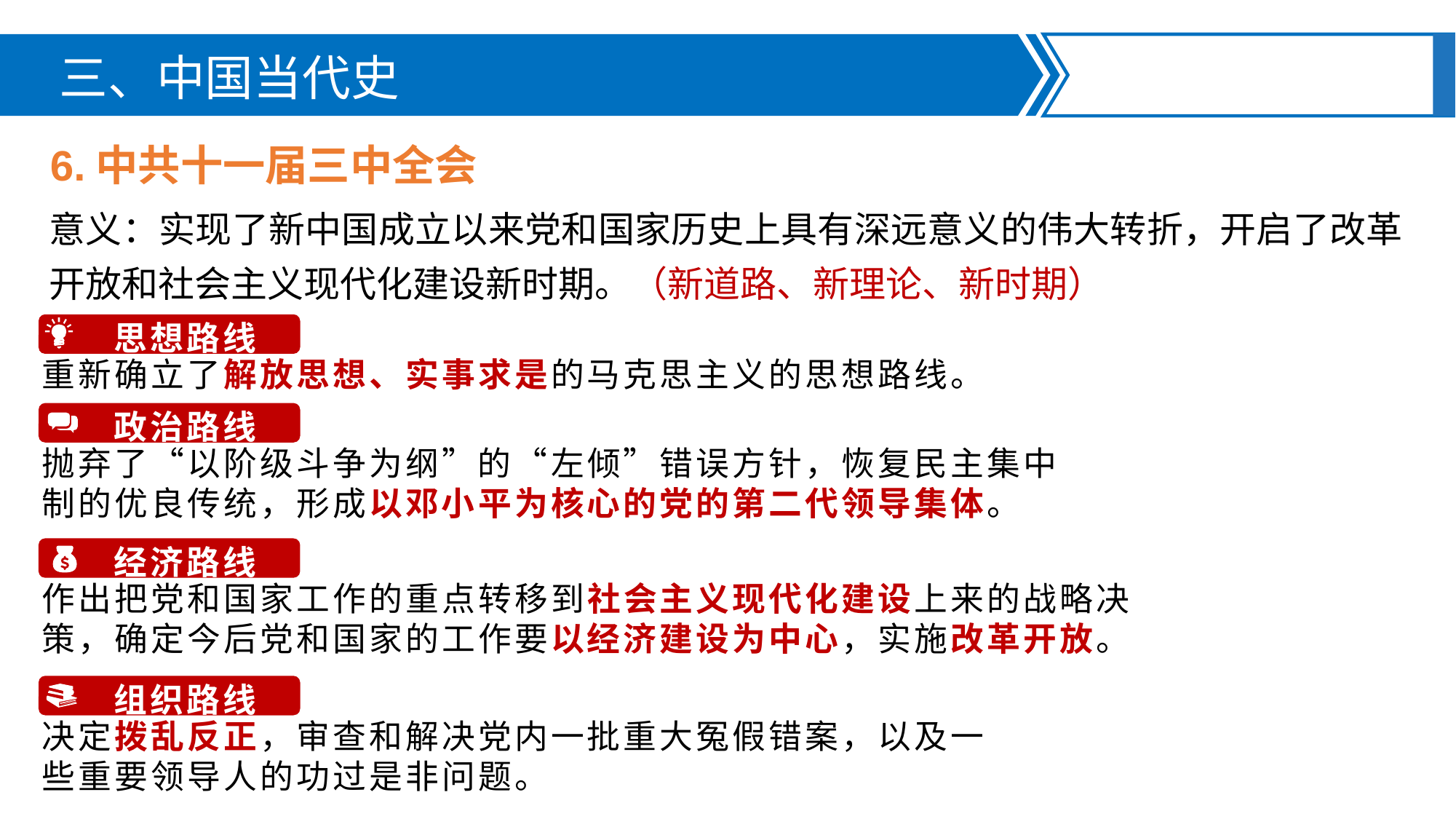

三、中国当代史
6.中共十一届三中全会
意义：实现了新中国成立以来党和国家历史上具有深远意义的伟大转折，开启了改革开放和社会主义现代化建设新时期。（新道路、新理论、新时期）
思想路线

重新确立了解放思想、实事求是的马克思主义的思想路线。
政治路线

抛弃了“以阶级斗争为纲”的“左倾”错误方针，恢复民主集中制的优良传统，形成以邓小平为核心的党的第二代领导集体。

经济路线

作出把党和国家工作的重点转移到社会主义现代化建设上来的战略决策，确定今后党和国家的工作要以经济建设为中心，实施改革开放。
组织路线

决定拨乱反正，审查和解决党内一批重大冤假错案，以及一些重要领导人的功过是非问题。